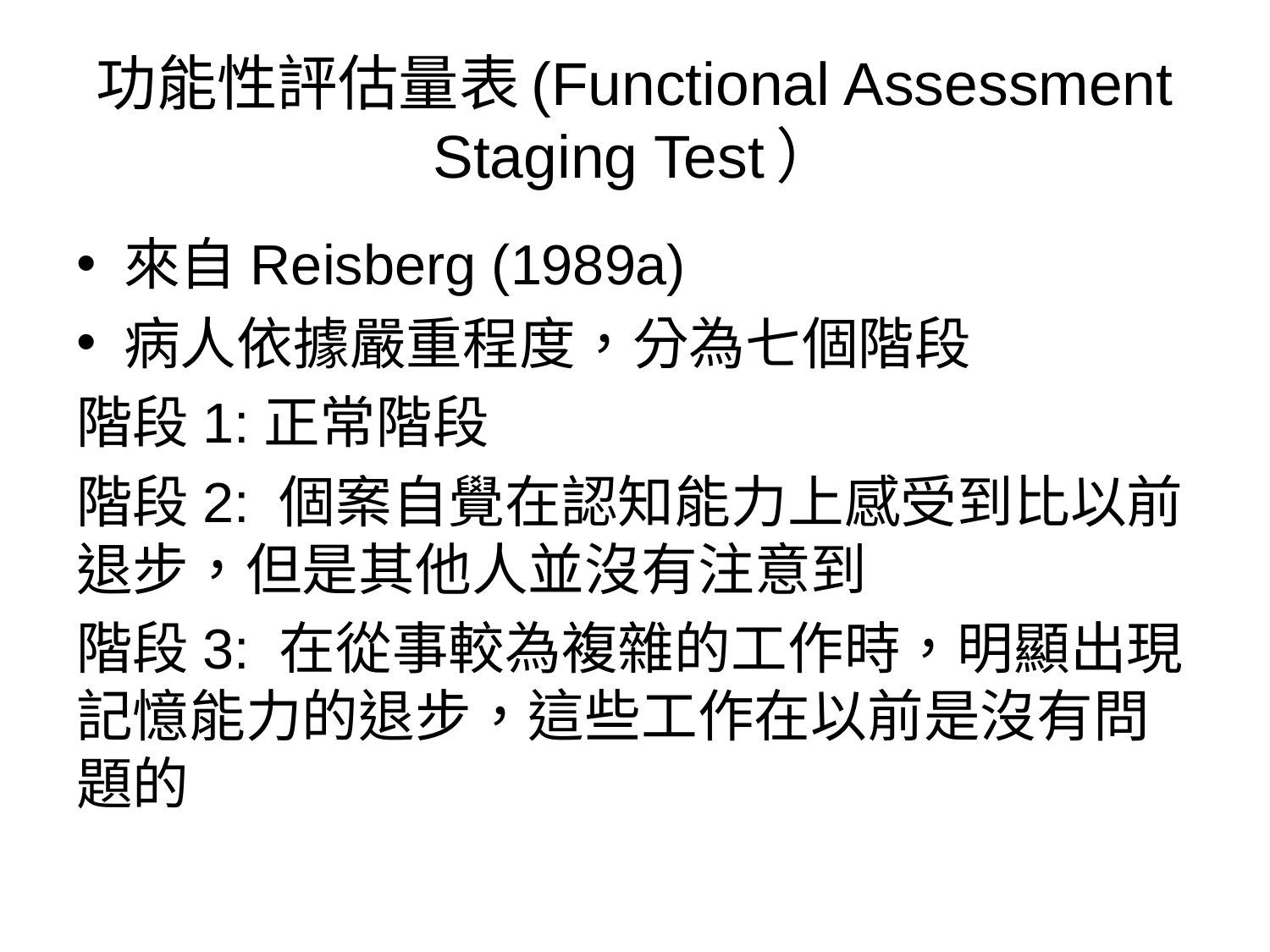

# 功能性評估量表(Functional Assessment Staging Test）
來自Reisberg (1989a)
病人依據嚴重程度，分為七個階段
階段1:正常階段
階段2: 個案自覺在認知能力上感受到比以前退步，但是其他人並沒有注意到
階段3: 在從事較為複雜的工作時，明顯出現記憶能力的退步，這些工作在以前是沒有問題的